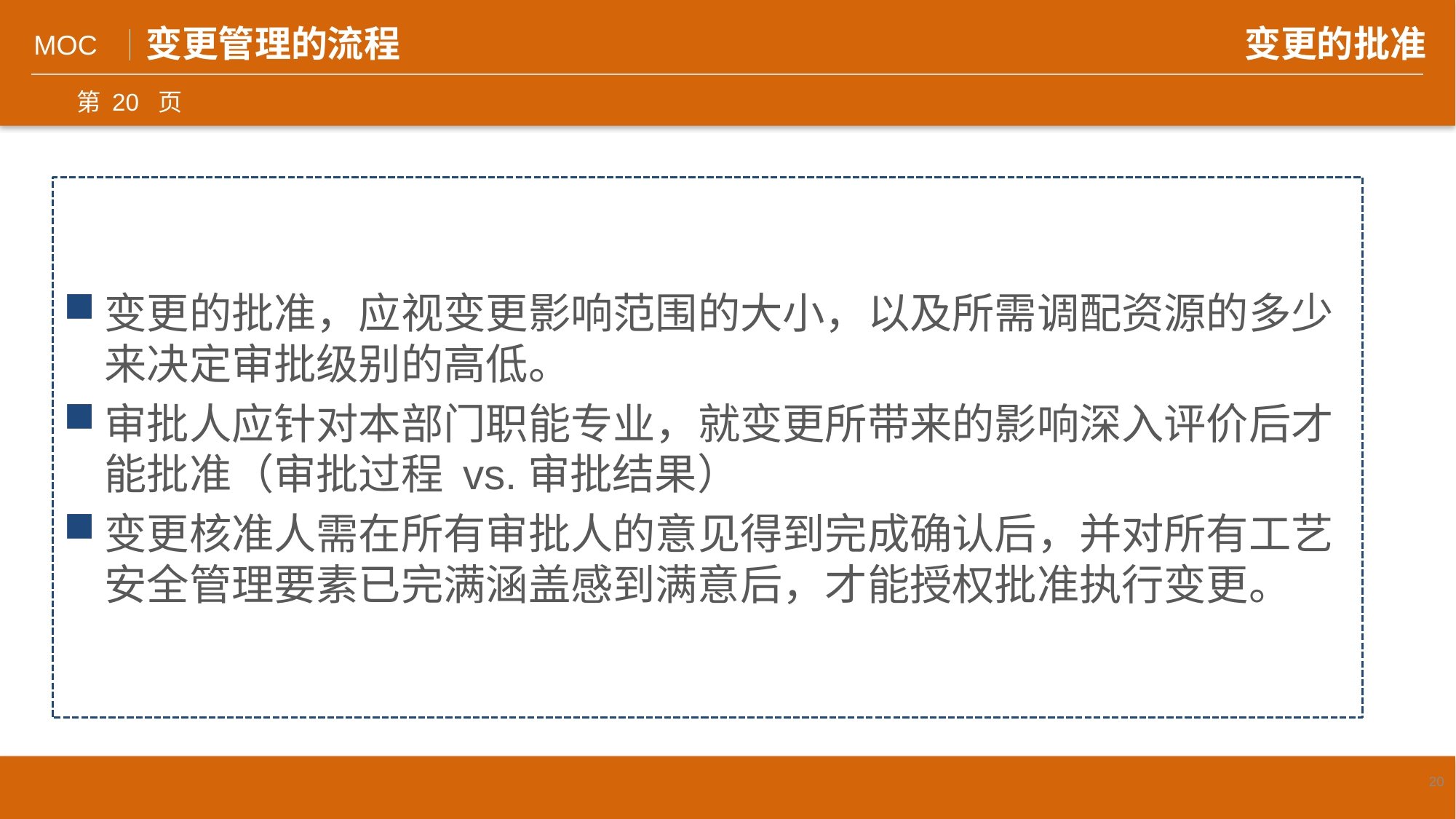

变更管理的流程
变更的批准
变更的批准，应视变更影响范围的大小，以及所需调配资源的多少来决定审批级别的高低。
审批人应针对本部门职能专业，就变更所带来的影响深入评价后才能批准（审批过程 vs.审批结果）
变更核准人需在所有审批人的意见得到完成确认后，并对所有工艺安全管理要素已完满涵盖感到满意后，才能授权批准执行变更。
20